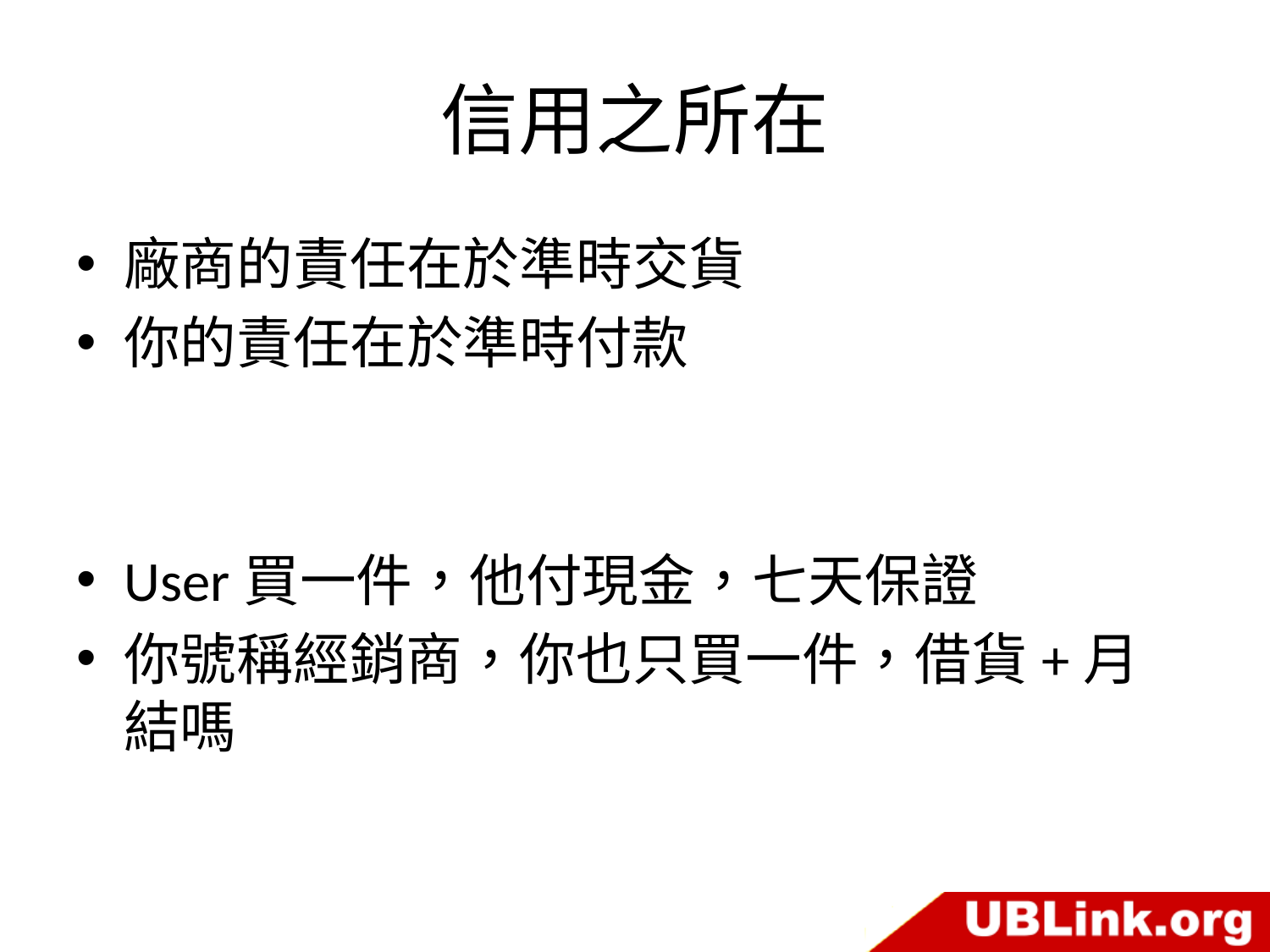

# 信用之所在
廠商的責任在於準時交貨
你的責任在於準時付款

User買一件，他付現金，七天保證
你號稱經銷商，你也只買一件，借貨+月結嗎